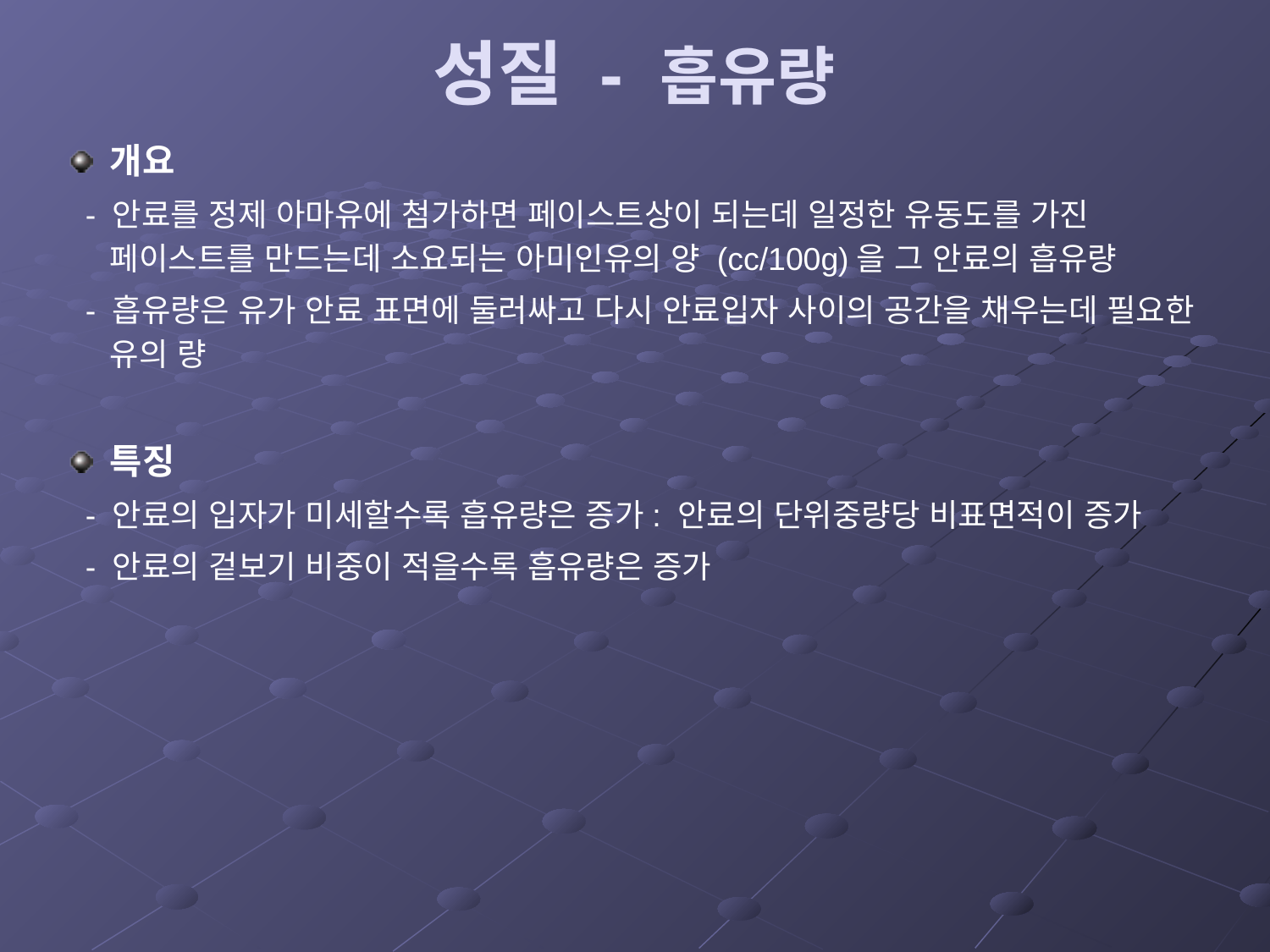

# 성질 - 흡유량
개요
  - 안료를 정제 아마유에 첨가하면 페이스트상이 되는데 일정한 유동도를 가진 페이스트를 만드는데 소요되는 아미인유의 양 (cc/100g)을 그 안료의 흡유량
  - 흡유량은 유가 안료 표면에 둘러싸고 다시 안료입자 사이의 공간을 채우는데 필요한 유의 량

특징
  - 안료의 입자가 미세할수록 흡유량은 증가: 안료의 단위중량당 비표면적이 증가
  - 안료의 겉보기 비중이 적을수록 흡유량은 증가